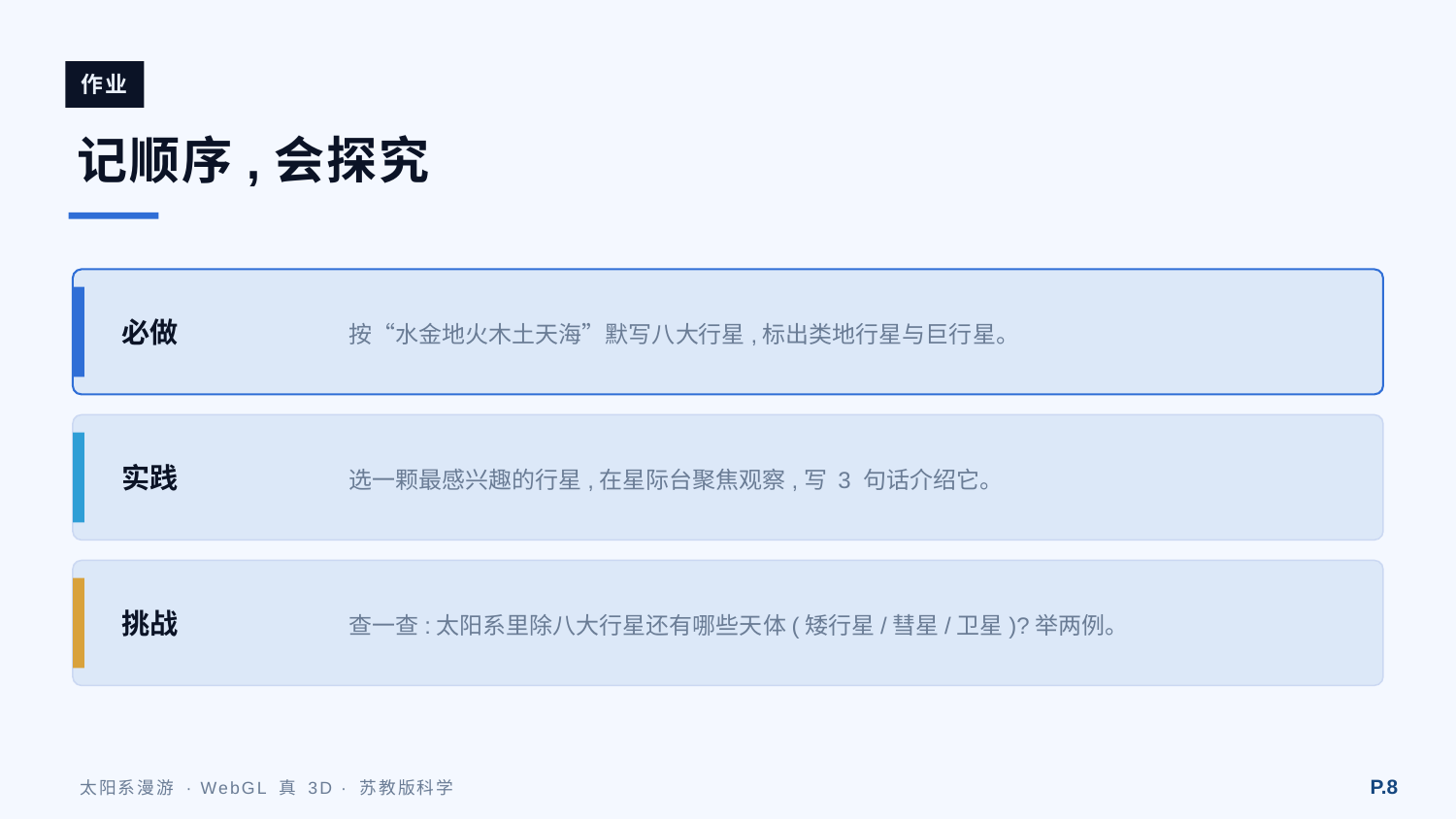

作业

记顺序,会探究

按“水金地火木土天海”默写八大行星,标出类地行星与巨行星。
必做

选一颗最感兴趣的行星,在星际台聚焦观察,写 3 句话介绍它。
实践

查一查:太阳系里除八大行星还有哪些天体(矮行星/彗星/卫星)?举两例。
挑战

P.8
太阳系漫游 · WebGL 真 3D · 苏教版科学